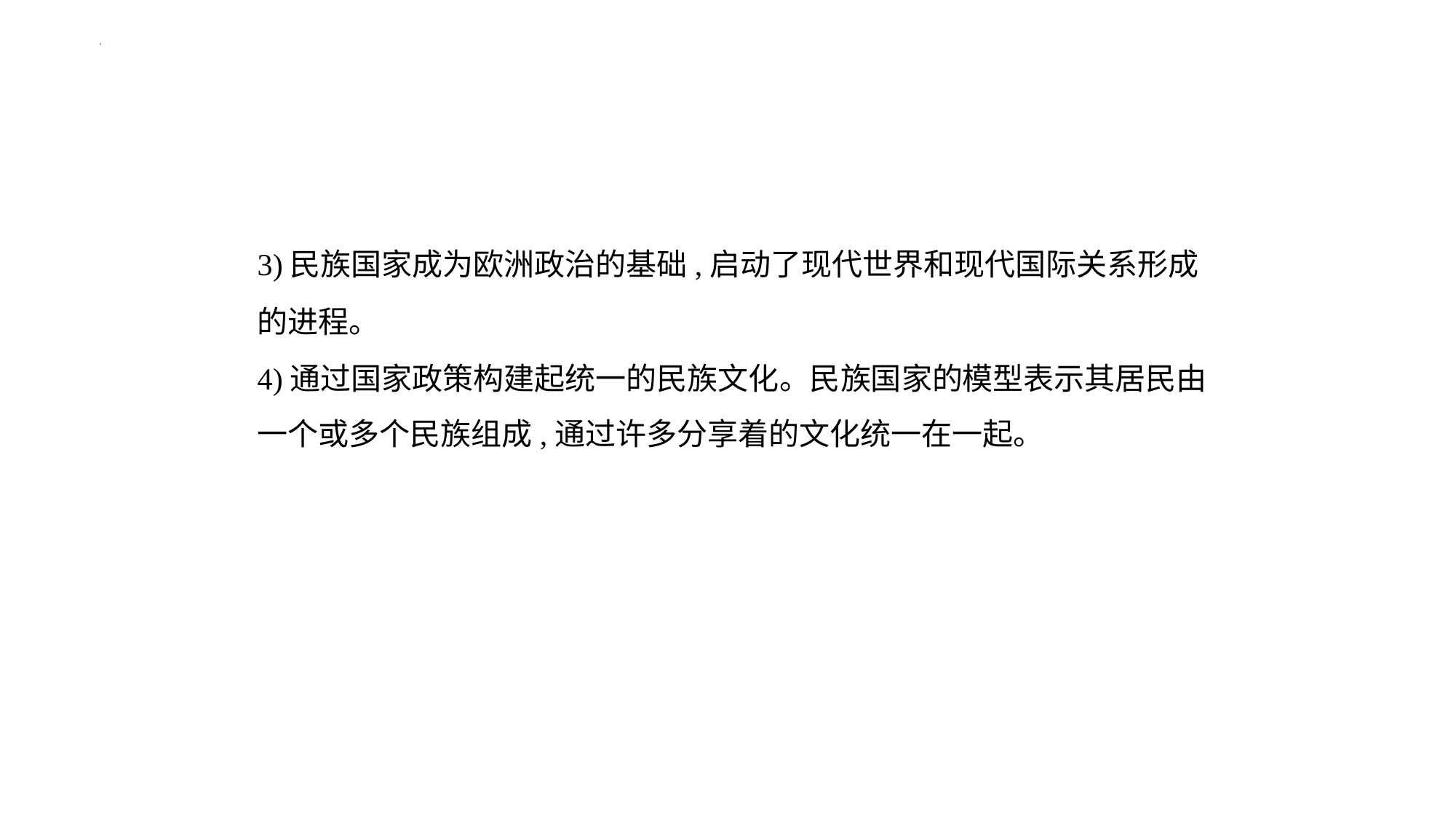

3)民族国家成为欧洲政治的基础,启动了现代世界和现代国际关系形成
的进程。
4)通过国家政策构建起统一的民族文化。民族国家的模型表示其居民由
一个或多个民族组成,通过许多分享着的文化统一在一起。